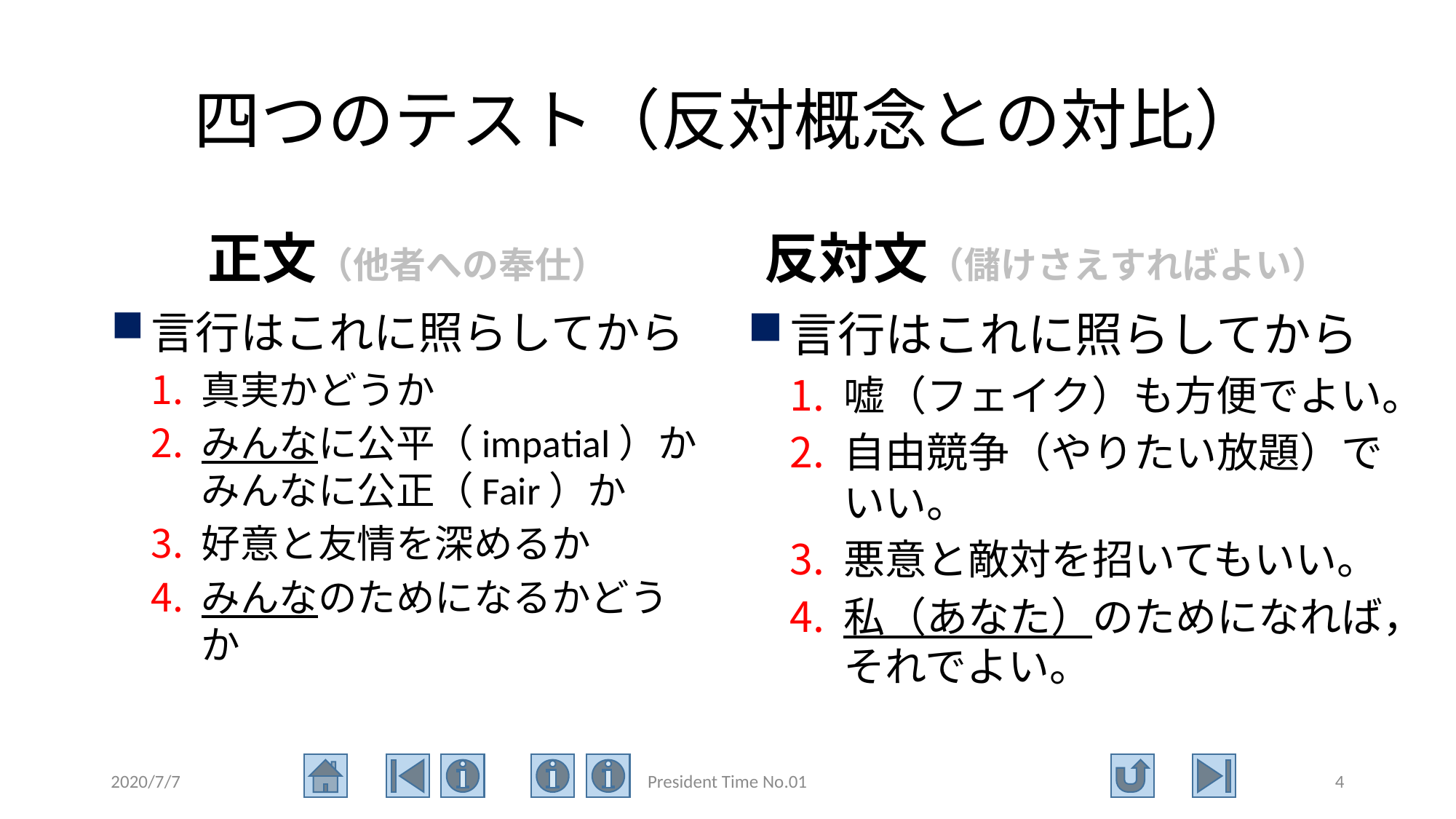

# 四つのテスト（反対概念との対比）
正文（他者への奉仕）
反対文（儲けさえすればよい）
言行はこれに照らしてから
真実かどうか
みんなに公平（impatial）か
みんなに公正（Fair）か
好意と友情を深めるか
みんなのためになるかどうか
言行はこれに照らしてから
嘘（フェイク）も方便でよい。
自由競争（やりたい放題）でいい。
悪意と敵対を招いてもいい。
私（あなた）のためになれば，それでよい。
2020/7/7
President Time No.01
4